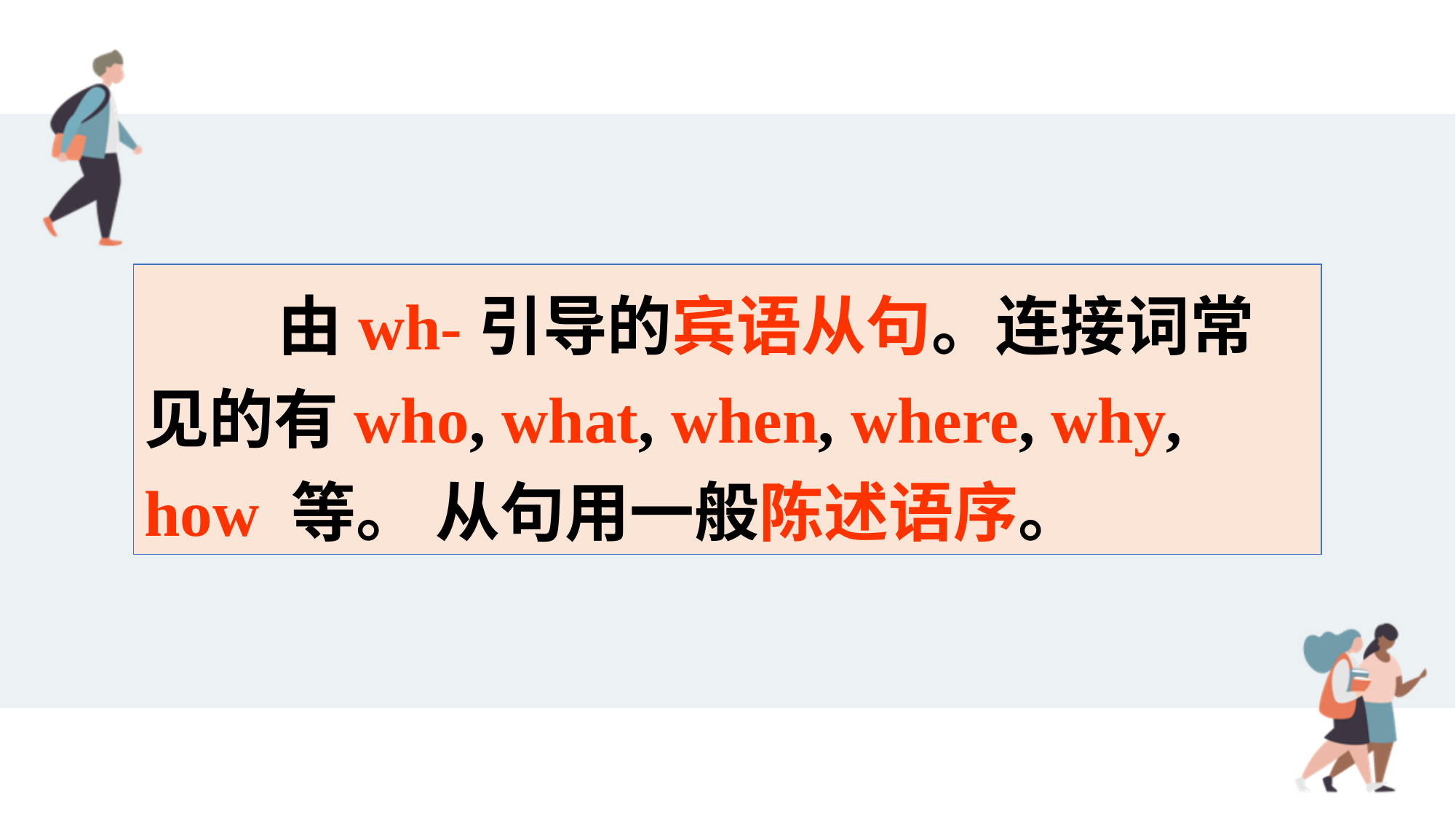

由wh-引导的宾语从句。连接词常见的有who, what, when, where, why, how 等。 从句用一般陈述语序。